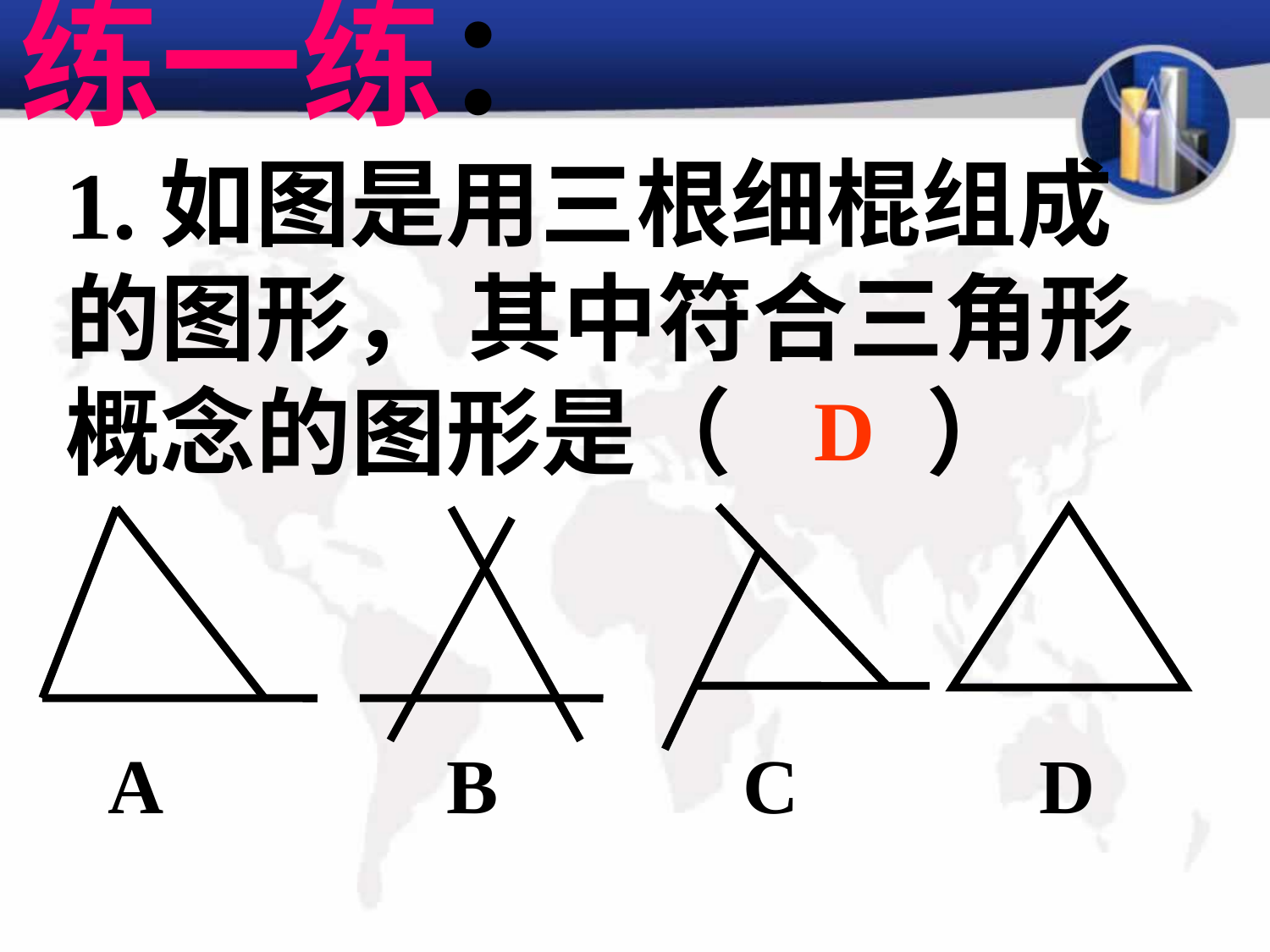

练一练：
1.如图是用三根细棍组成的图形， 其中符合三角形概念的图形是（         ）
D

A
B
C
D